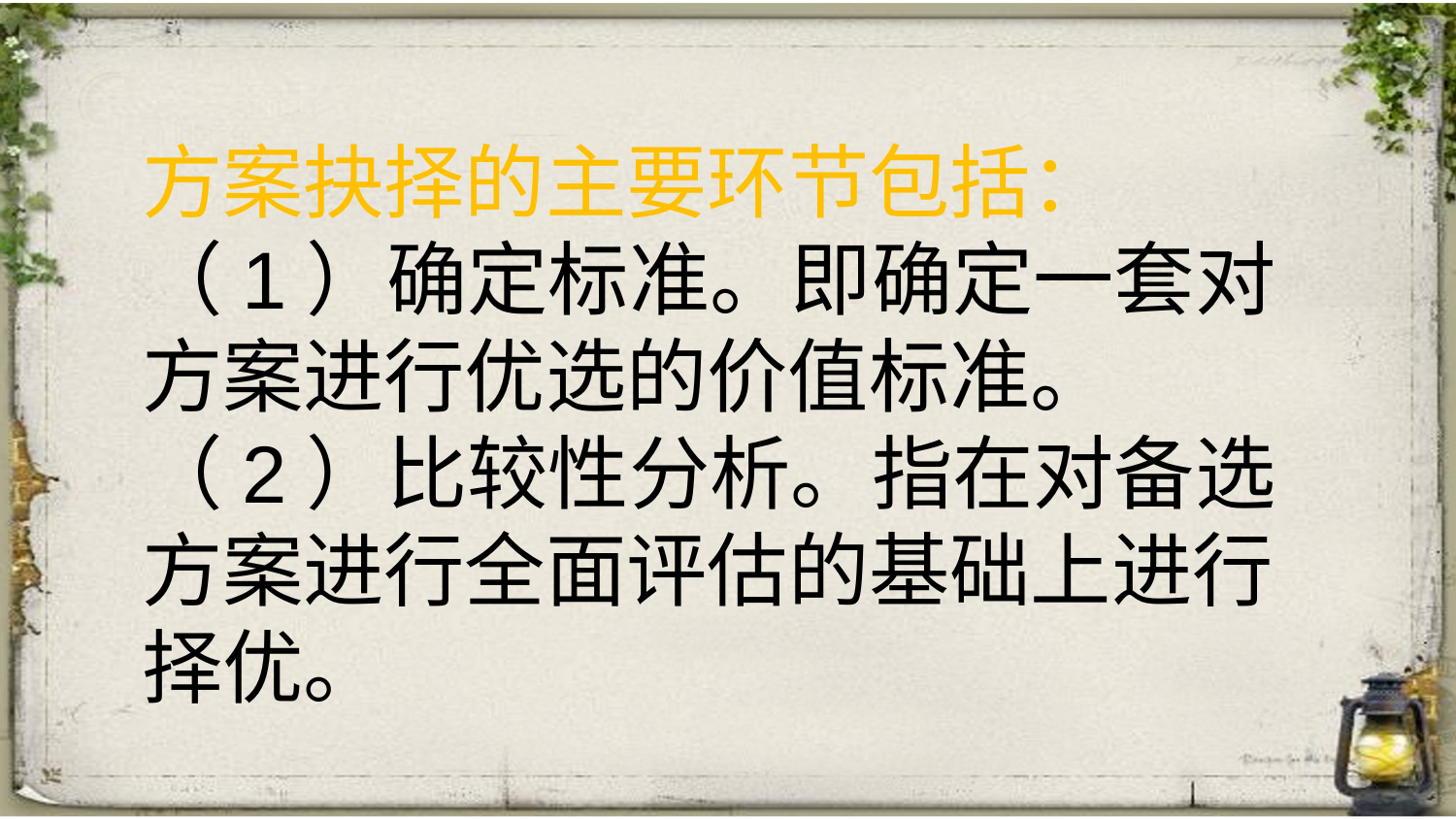

方案抉择的主要环节包括：
（1）确定标准。即确定一套对方案进行优选的价值标准。
（2）比较性分析。指在对备选方案进行全面评估的基础上进行择优。